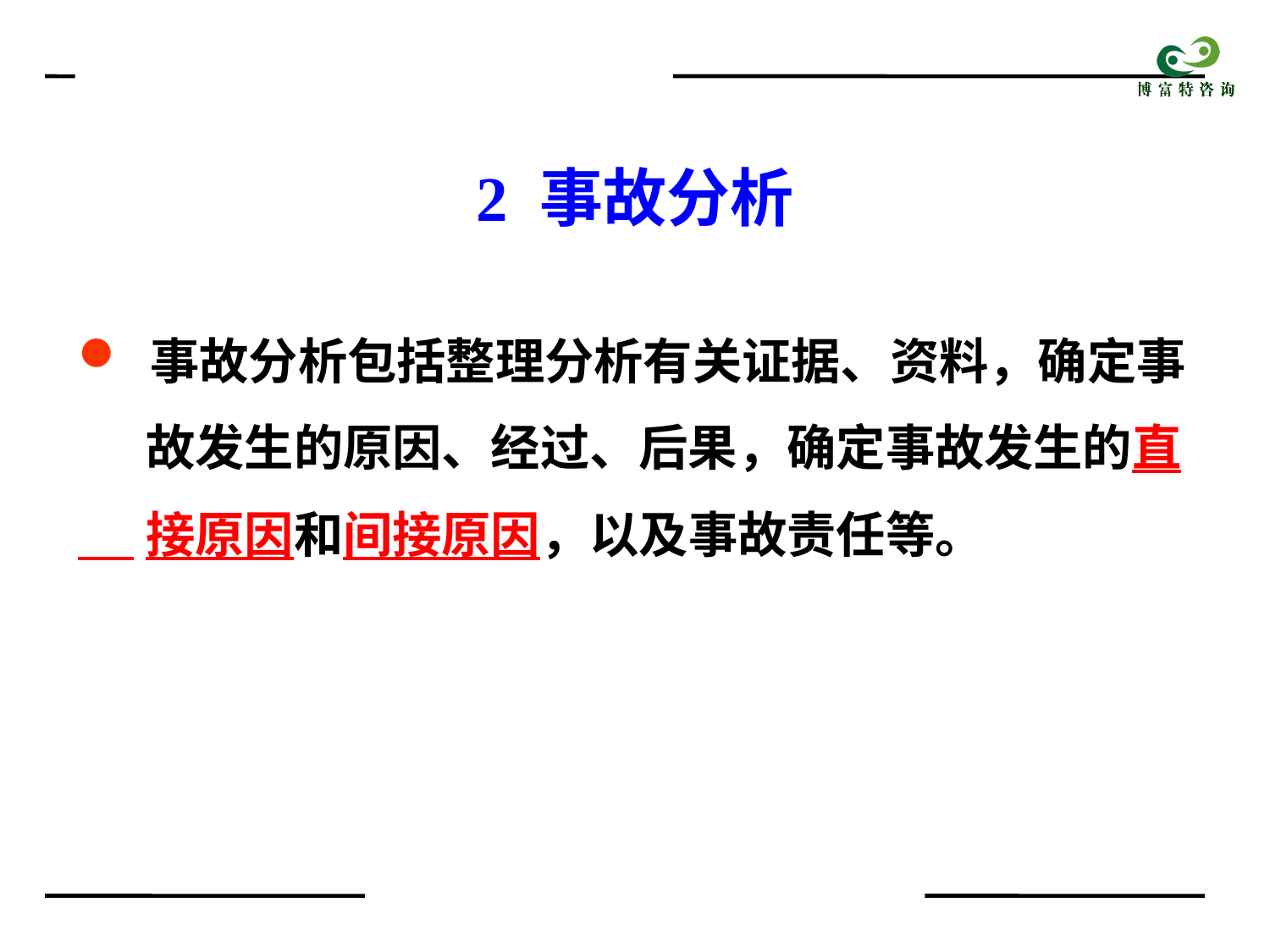

2 事故分析
 事故分析包括整理分析有关证据、资料，确定事
     故发生的原因、经过、后果，确定事故发生的直
     接原因和间接原因，以及事故责任等。